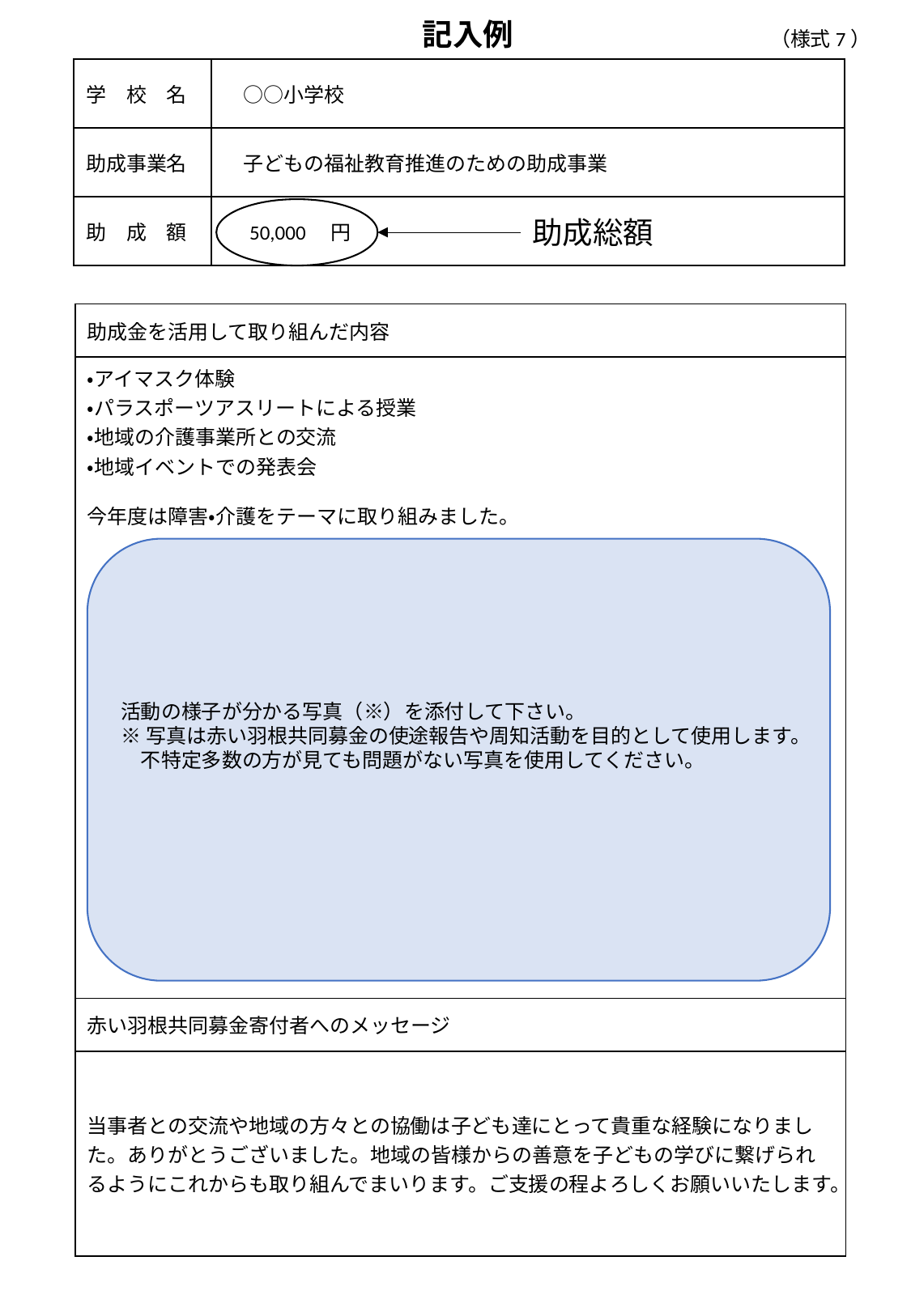

記入例
（様式7）
| 学　校　名 | ○○小学校 |
| --- | --- |
| 助成事業名 | 子どもの福祉教育推進のための助成事業 |
| 助　成　額 | 50,000　円 |

助成総額
| 助成金を活用して取り組んだ内容 |
| --- |
| ・アイマスク体験 ・パラスポーツアスリートによる授業 ・地域の介護事業所との交流 ・地域イベントでの発表会 今年度は障害・介護をテーマに取り組みました。 |
| 赤い羽根共同募金寄付者へのメッセージ |
| 当事者との交流や地域の方々との協働は子ども達にとって貴重な経験になりました。ありがとうございました。地域の皆様からの善意を子どもの学びに繋げられるようにこれからも取り組んでまいります。ご支援の程よろしくお願いいたします。 |
活動の様子が分かる写真（※）を添付して下さい。
※写真は赤い羽根共同募金の使途報告や周知活動を目的として使用します。
　不特定多数の方が見ても問題がない写真を使用してください。